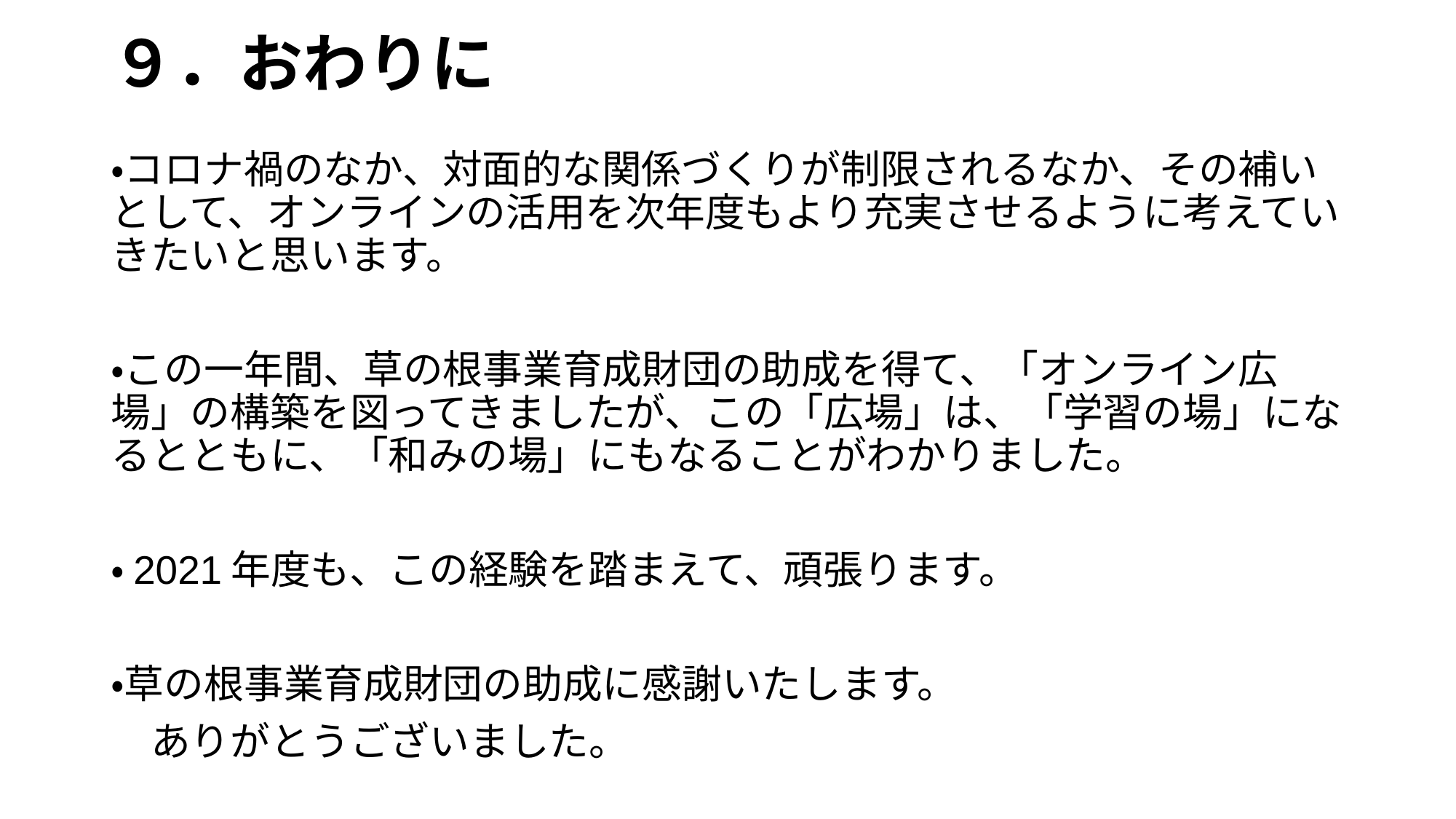

# ９．おわりに
・コロナ禍のなか、対面的な関係づくりが制限されるなか、その補いとして、オンラインの活用を次年度もより充実させるように考えていきたいと思います。

・この一年間、草の根事業育成財団の助成を得て、「オンライン広場」の構築を図ってきましたが、この「広場」は、「学習の場」になるとともに、「和みの場」にもなることがわかりました。

・2021年度も、この経験を踏まえて、頑張ります。

・草の根事業育成財団の助成に感謝いたします。
　ありがとうございました。